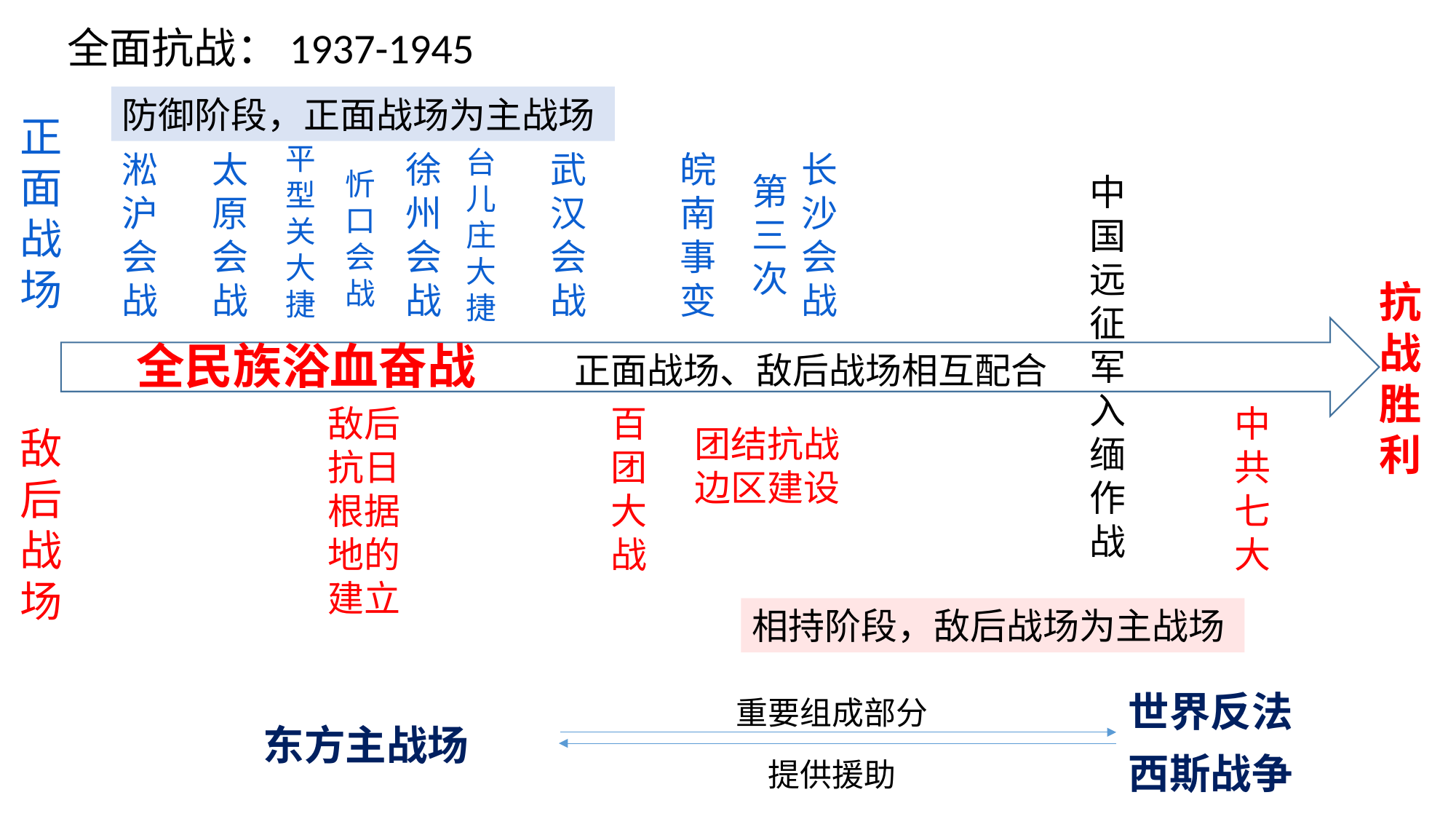

全面抗战：1937-1945
防御阶段，正面战场为主战场
正面战场
平型关大捷
台儿庄大捷
太原会战
徐州会战
武汉会战
皖南事变
淞沪会战
长沙会战
忻口会战
第三次
中国远征军入缅作战
抗战胜利

全民族浴血奋战            正面战场、敌后战场相互配合
敌后抗日根据地的建立
百团大战
中共七大
敌后战场
团结抗战
边区建设
相持阶段，敌后战场为主战场
世界反法西斯战争
重要组成部分
东方主战场
提供援助